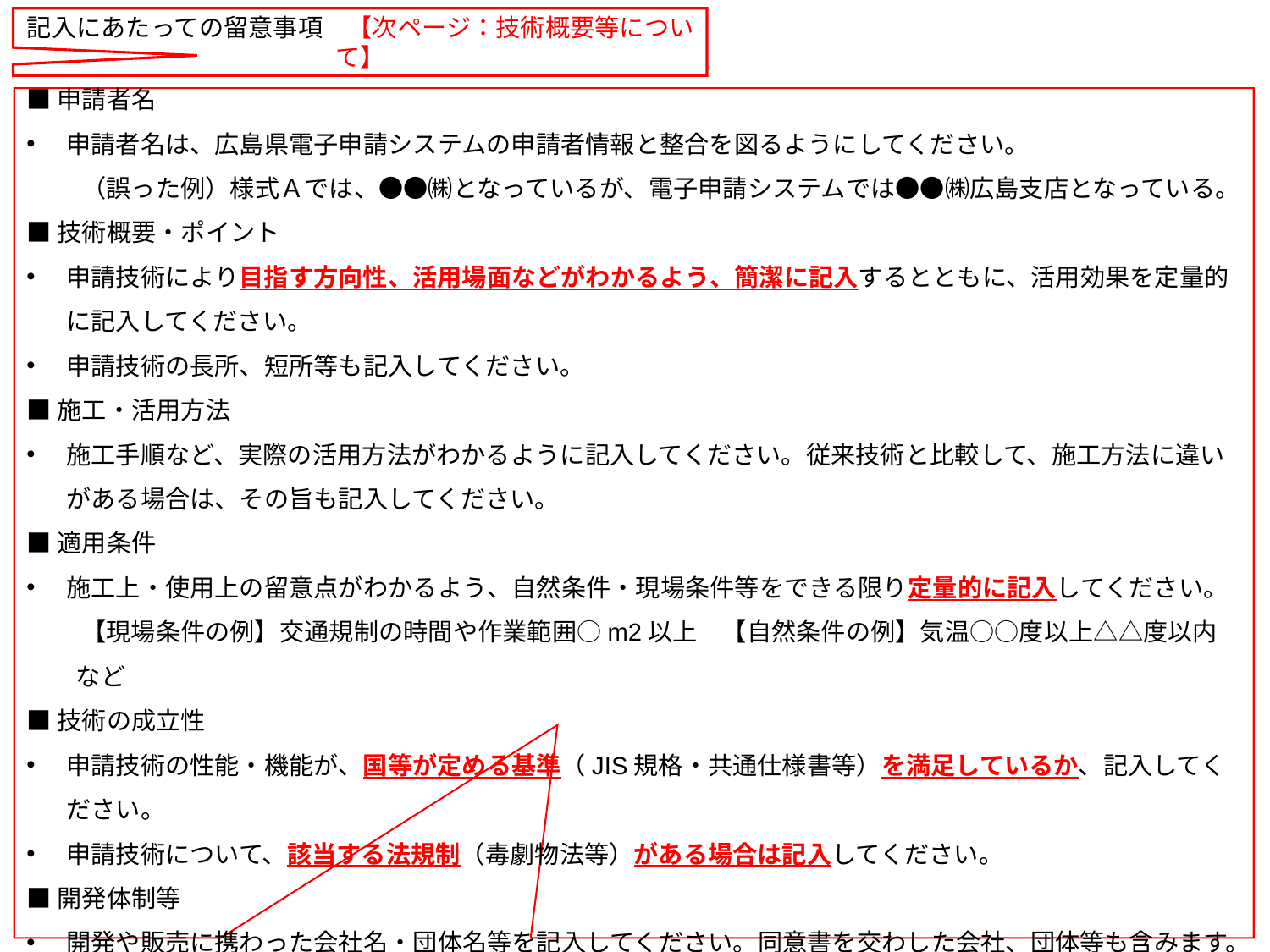

記入にあたっての留意事項　【次ページ：技術概要等について】
■申請者名
申請者名は、広島県電子申請システムの申請者情報と整合を図るようにしてください。
　　 （誤った例）様式Ａでは、●●㈱となっているが、電子申請システムでは●●㈱広島支店となっている。
■技術概要・ポイント
申請技術により目指す方向性、活用場面などがわかるよう、簡潔に記入するとともに、活用効果を定量的に記入してください。
申請技術の長所、短所等も記入してください。
■施工・活用方法
施工手順など、実際の活用方法がわかるように記入してください。従来技術と比較して、施工方法に違いがある場合は、その旨も記入してください。
■適用条件
施工上・使用上の留意点がわかるよう、自然条件・現場条件等をできる限り定量的に記入してください。
　　 【現場条件の例】交通規制の時間や作業範囲○m2以上　【自然条件の例】気温○○度以上△△度以内　　など
■技術の成立性
申請技術の性能・機能が、国等が定める基準（JIS規格・共通仕様書等）を満足しているか、記入してください。
申請技術について、該当する法規制（毒劇物法等）がある場合は記入してください。
■開発体制等
開発や販売に携わった会社名・団体名等を記入してください。同意書を交わした会社、団体等も含みます。